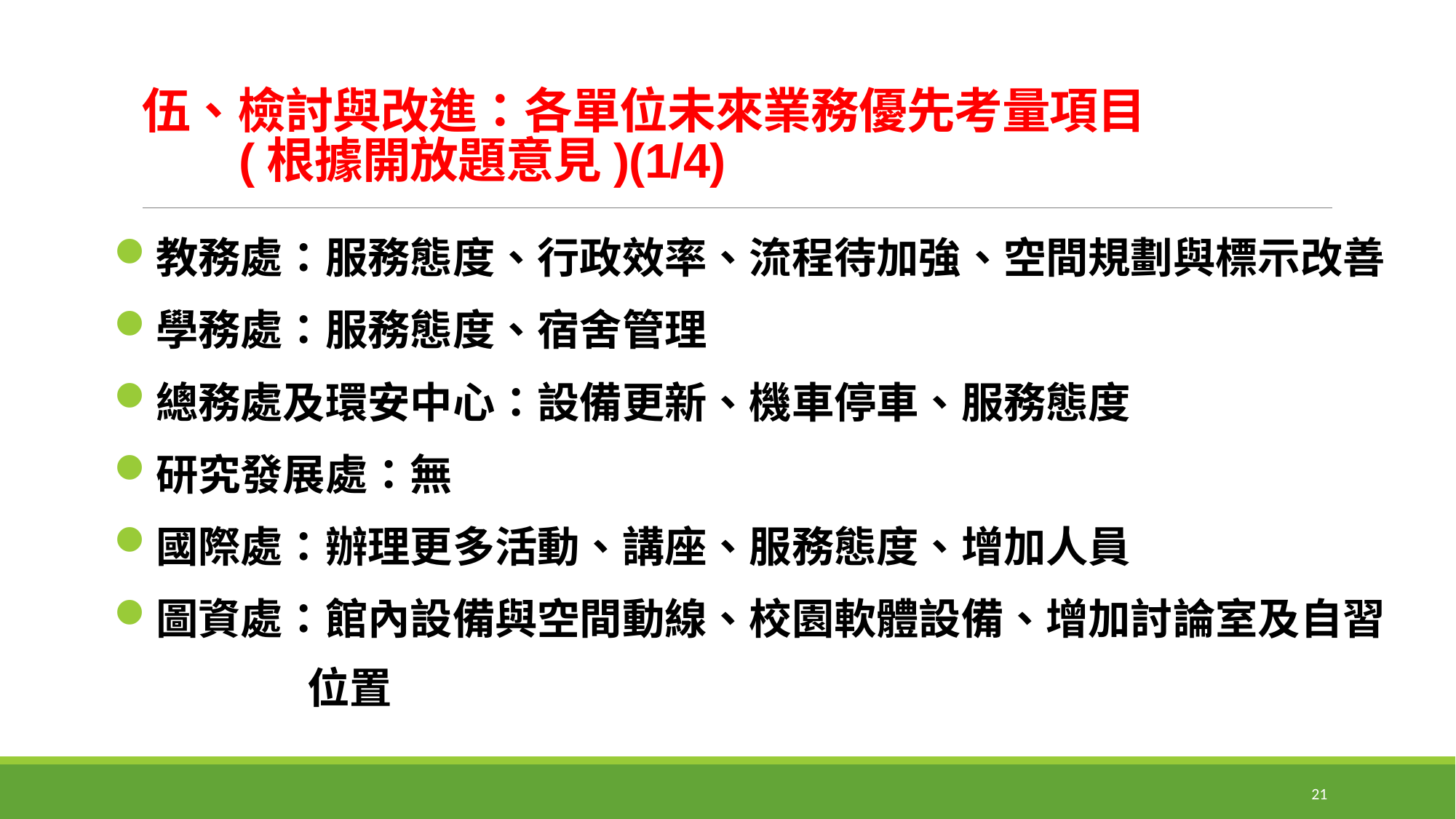

# 伍、檢討與改進：各單位未來業務優先考量項目 (根據開放題意見)(1/4)
教務處：服務態度、行政效率、流程待加強、空間規劃與標示改善
學務處：服務態度、宿舍管理
總務處及環安中心：設備更新、機車停車、服務態度
研究發展處：無
國際處：辦理更多活動、講座、服務態度、增加人員
圖資處：館內設備與空間動線、校園軟體設備、增加討論室及自習
                   位置
21